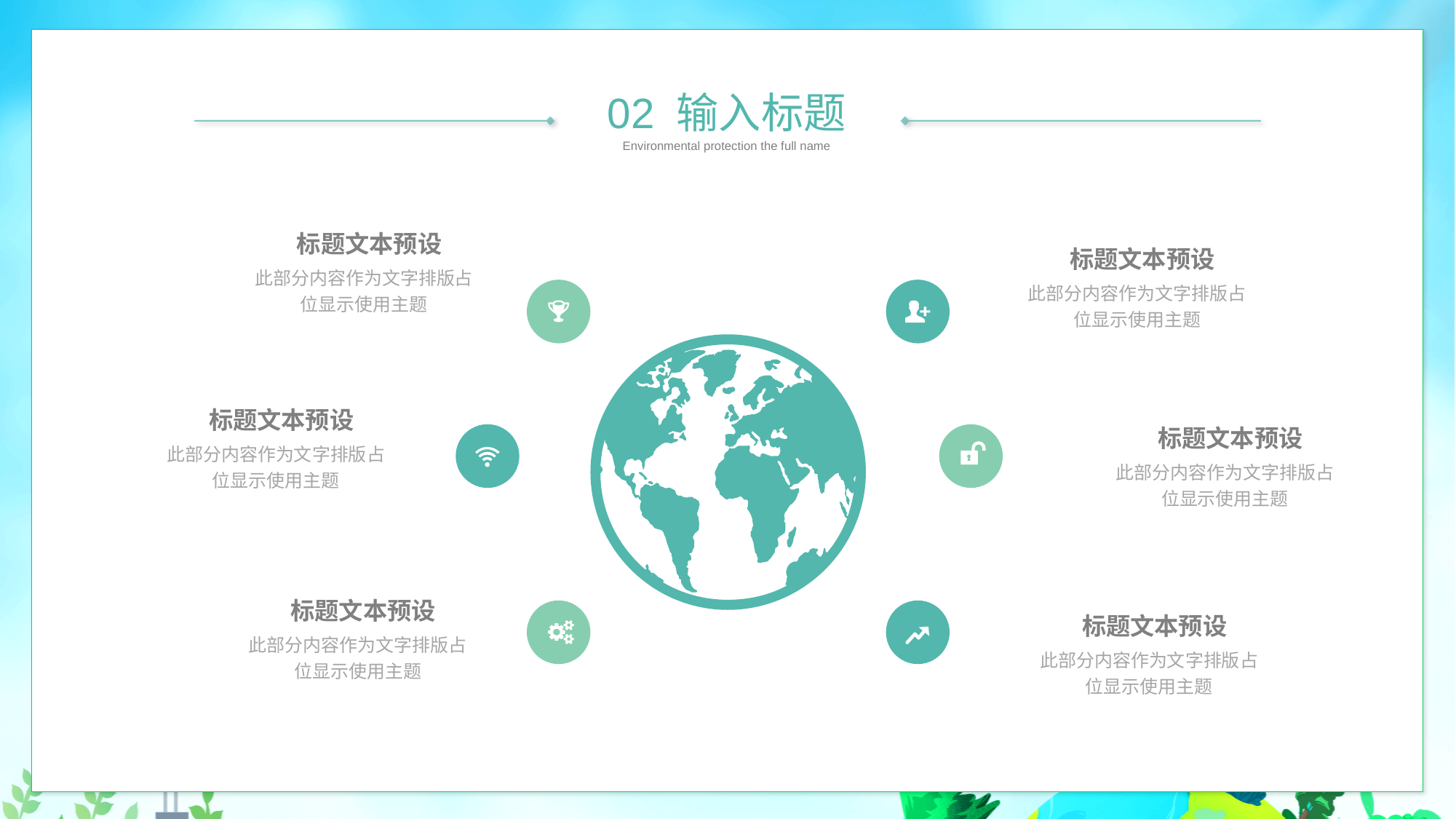

02 输入标题
Environmental protection the full name
标题文本预设
此部分内容作为文字排版占位显示使用主题
标题文本预设
此部分内容作为文字排版占位显示使用主题

标题文本预设
此部分内容作为文字排版占位显示使用主题
标题文本预设
此部分内容作为文字排版占位显示使用主题
标题文本预设
此部分内容作为文字排版占位显示使用主题
标题文本预设
此部分内容作为文字排版占位显示使用主题